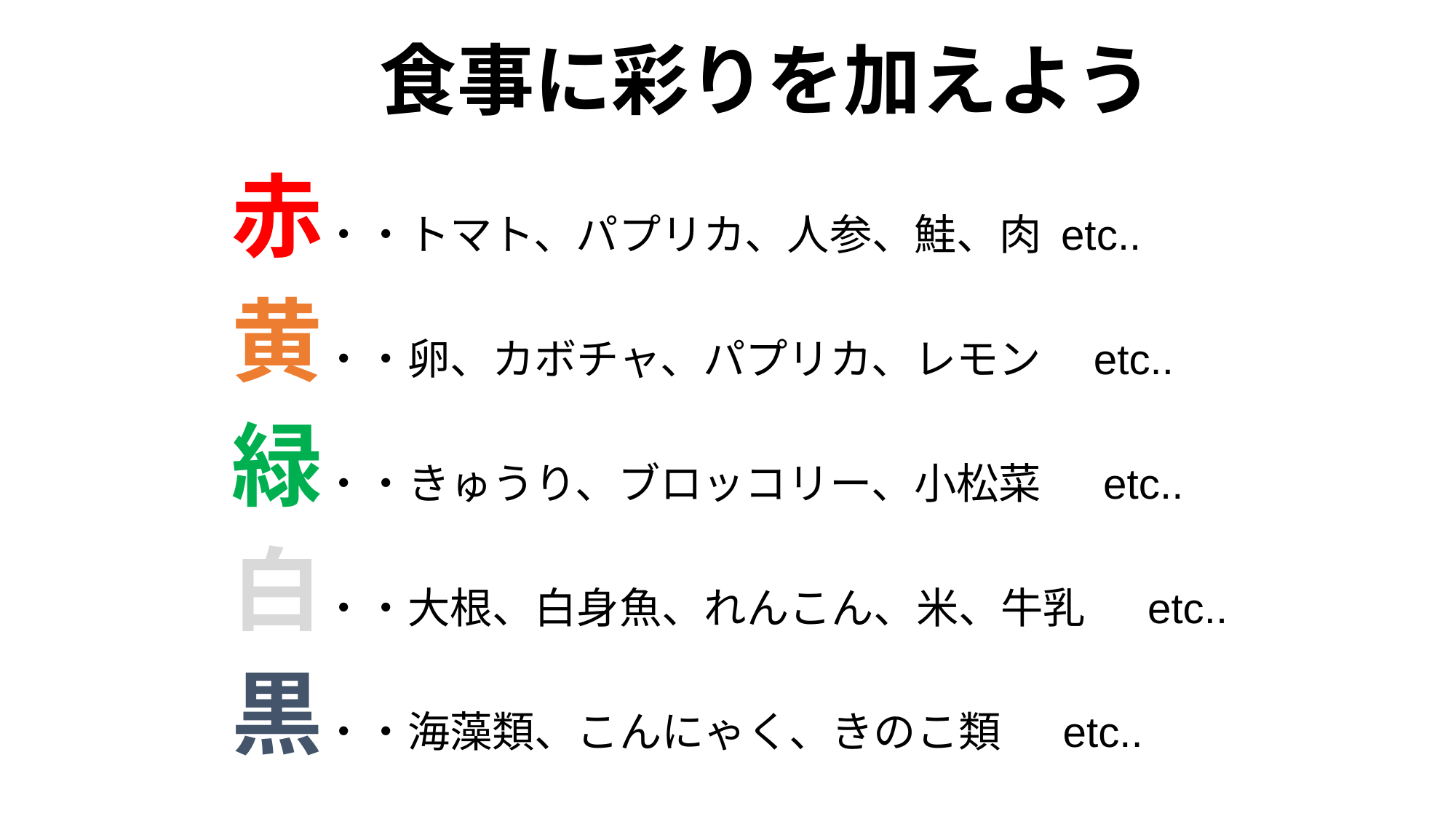

# 食事に彩りを加えよう
赤・・トマト、パプリカ、人参、鮭、肉 etc..
黄・・卵、カボチャ、パプリカ、レモン　etc..
緑・・きゅうり、ブロッコリー、小松菜　 etc..
白・・大根、白身魚、れんこん、米、牛乳　 etc..
黒・・海藻類、こんにゃく、きのこ類　 etc..